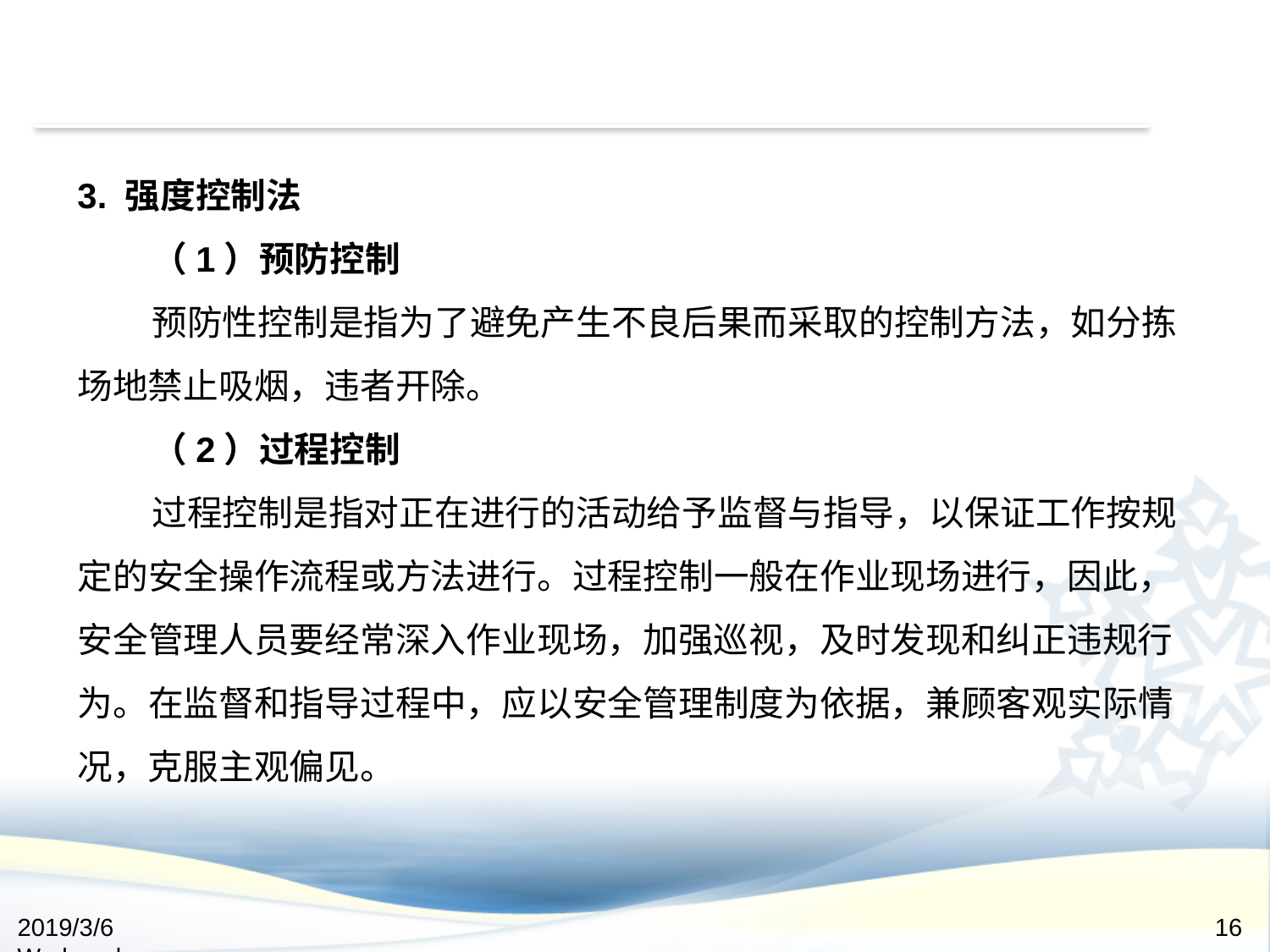

3. 强度控制法
（1）预防控制
预防性控制是指为了避免产生不良后果而采取的控制方法，如分拣场地禁止吸烟，违者开除。
（2）过程控制
过程控制是指对正在进行的活动给予监督与指导，以保证工作按规定的安全操作流程或方法进行。过程控制一般在作业现场进行，因此，安全管理人员要经常深入作业现场，加强巡视，及时发现和纠正违规行为。在监督和指导过程中，应以安全管理制度为依据，兼顾客观实际情况，克服主观偏见。